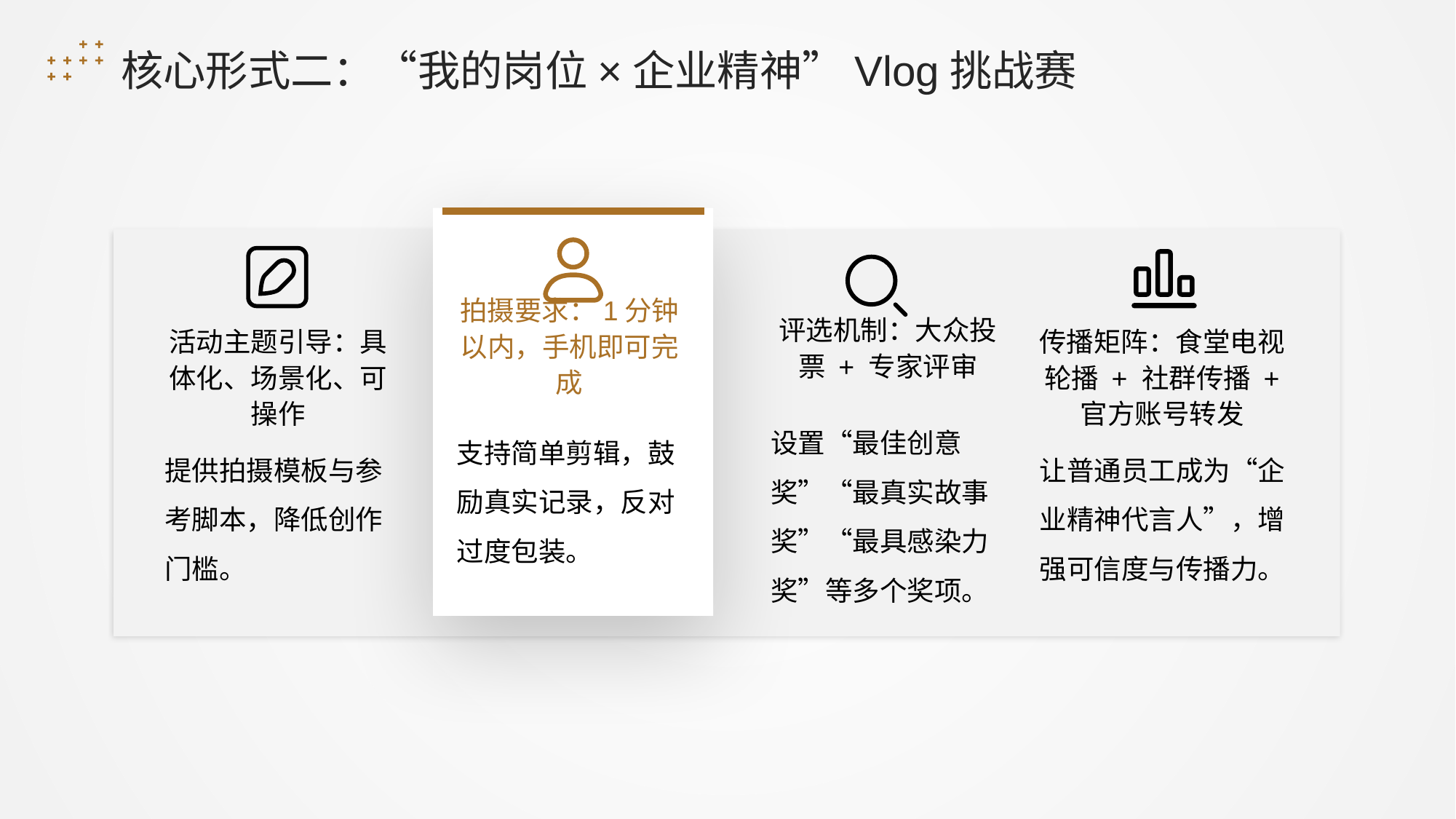

核心形式二：“我的岗位×企业精神”Vlog挑战赛

评选机制：大众投票 + 专家评审
拍摄要求：1分钟以内，手机即可完成
活动主题引导：具体化、场景化、可操作
传播矩阵：食堂电视轮播 + 社群传播 + 官方账号转发
设置“最佳创意奖”“最真实故事奖”“最具感染力奖”等多个奖项。
支持简单剪辑，鼓励真实记录，反对过度包装。
提供拍摄模板与参考脚本，降低创作门槛。
让普通员工成为“企业精神代言人”，增强可信度与传播力。